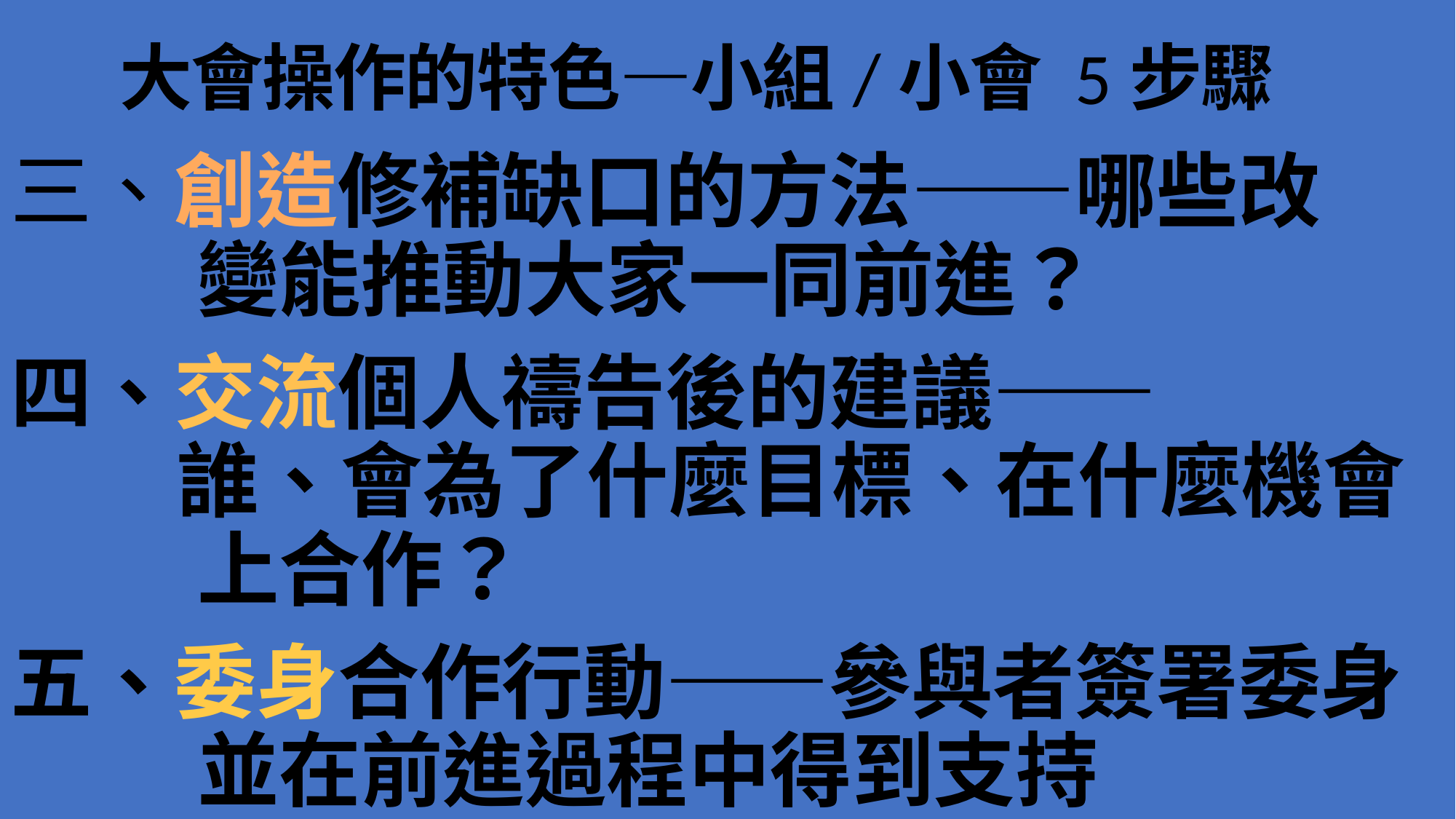

# 大會操作的特色—小組/小會 5步驟
三、創造修補缺⼝的⽅法——哪些改
         變能推動大家⼀同前進？

四、交流個人禱告後的建議——
         誰、會為了什麼目標、在什麼機會
         上合作？

五、委⾝合作行動——參與者簽署委身
         並在前進過程中得到⽀持